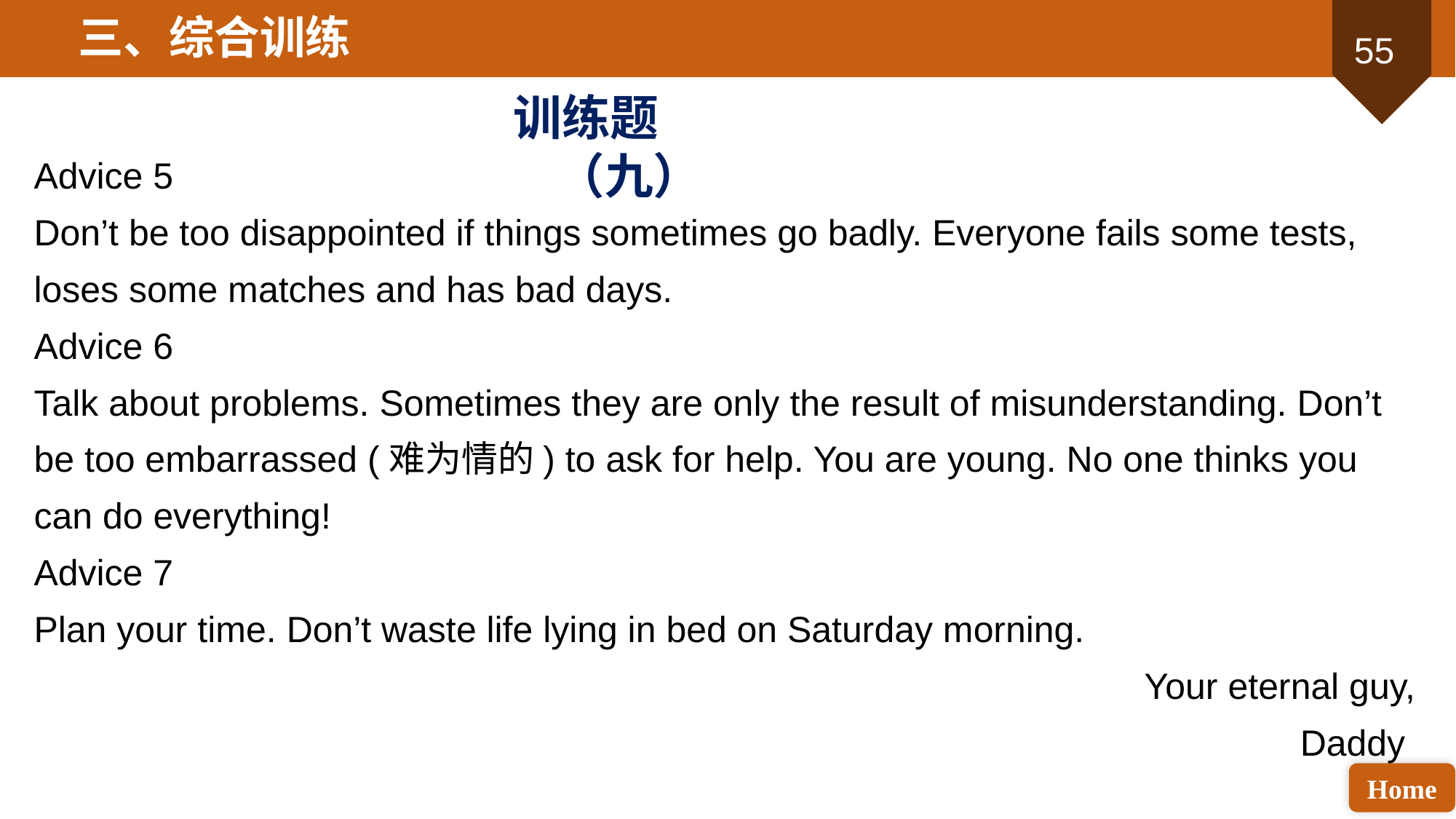

三、综合训练
训练题（九）
Advice 5
Don’t be too disappointed if things sometimes go badly. Everyone fails some tests, loses some matches and has bad days.
Advice 6
Talk about problems. Sometimes they are only the result of misunderstanding. Don’t be too embarrassed (难为情的) to ask for help. You are young. No one thinks you can do everything!
Advice 7
Plan your time. Don’t waste life lying in bed on Saturday morning.
Your eternal guy,
Daddy